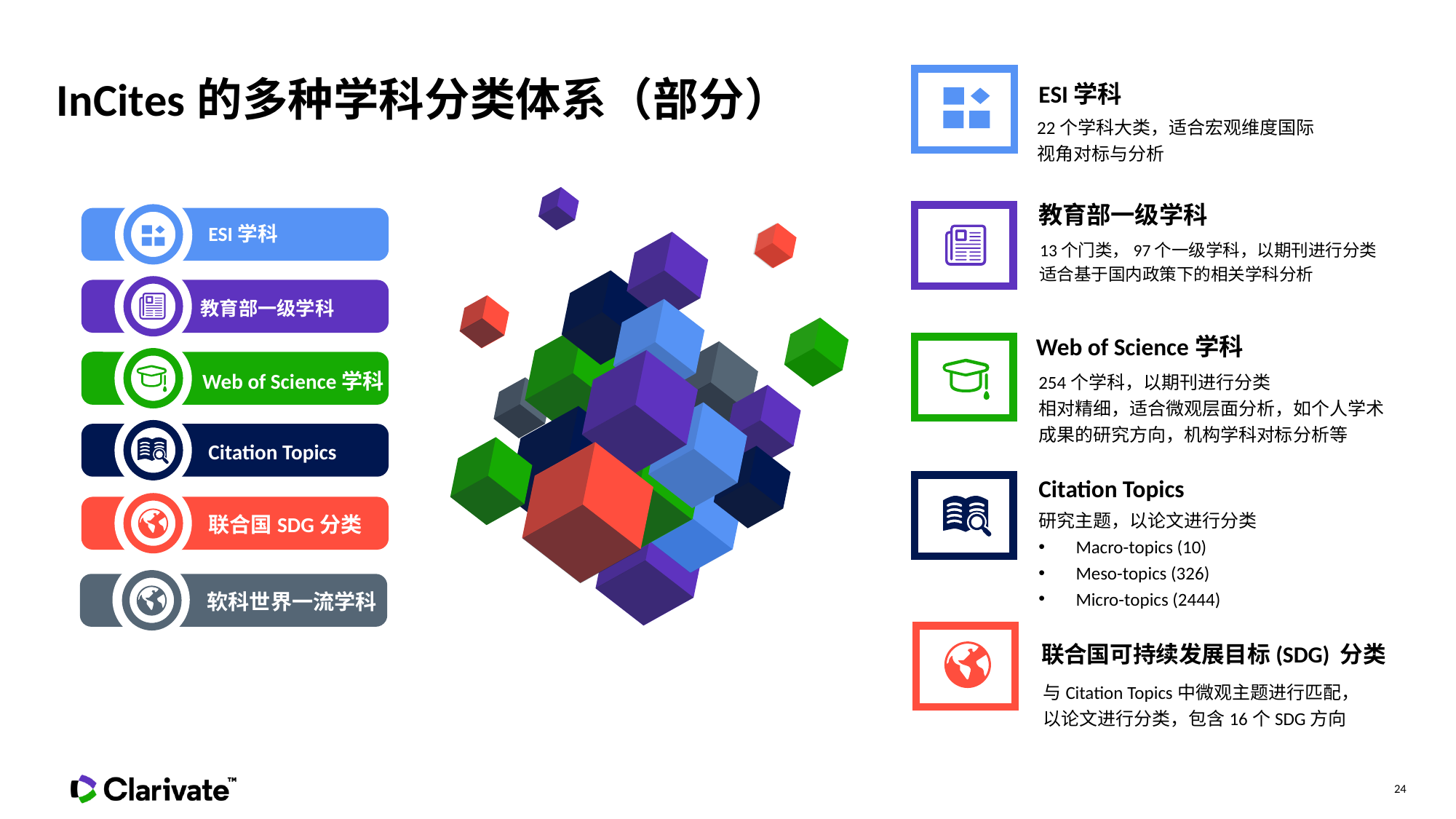

ESI学科
22个学科大类，适合宏观维度国际视角对标与分析

# InCites的多种学科分类体系（部分）

教育部一级学科

.

13个门类，97个一级学科，以期刊进行分类
适合基于国内政策下的相关学科分析

ESI学科

教育部一级学科
Web of Science学科
254个学科，以期刊进行分类
相对精细，适合微观层面分析，如个人学术成果的研究方向，机构学科对标分析等

Web of Science学科

Citation Topics
Citation Topics
研究主题，以论文进行分类
    Macro-topics (10)
    Meso-topics (326)
    Micro-topics (2444)

联合国SDG分类

软科世界一流学科

联合国可持续发展目标(SDG) 分类

与Citation Topics中微观主题进行匹配，以论文进行分类，包含16个SDG方向

24